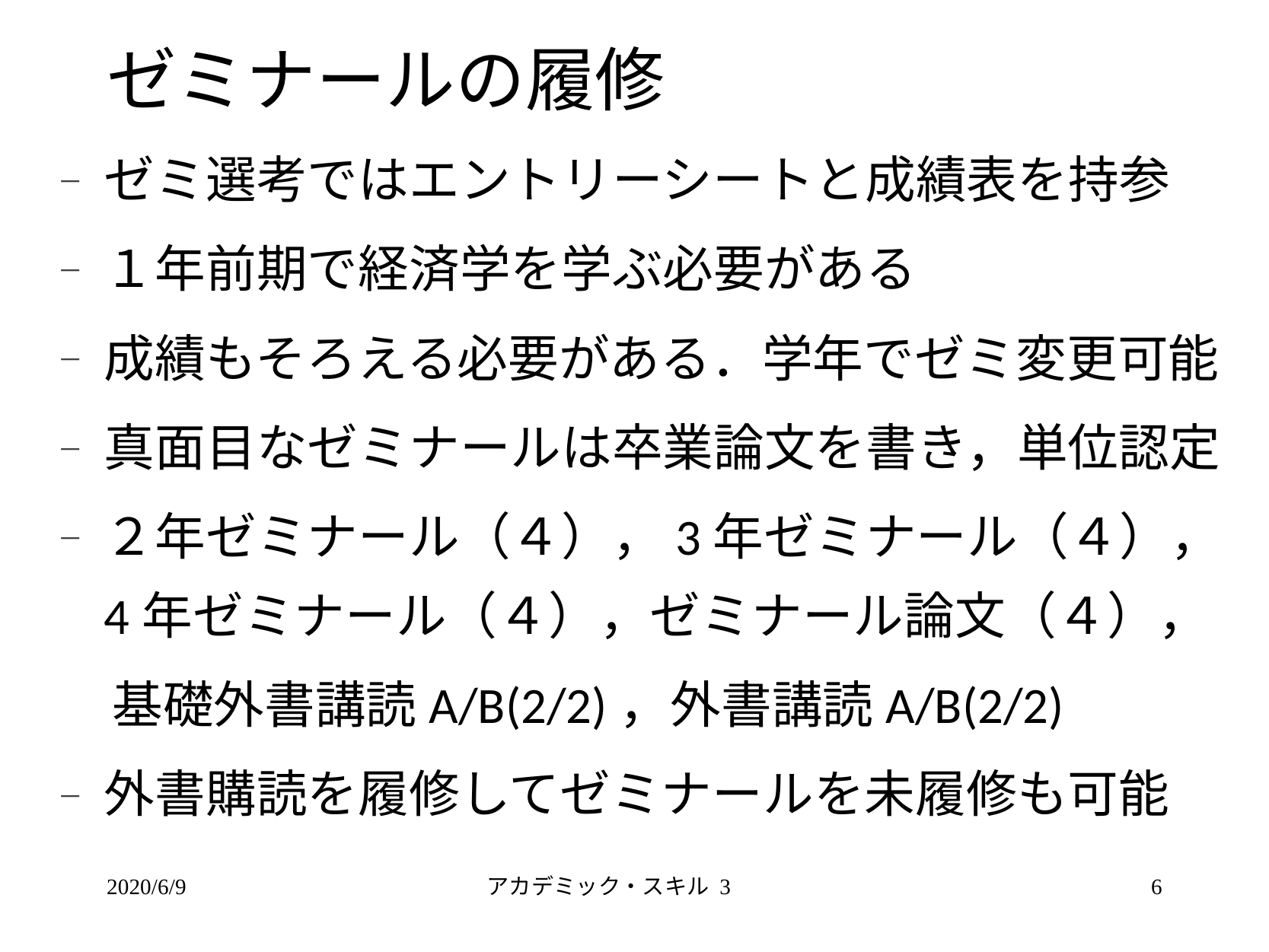

# ゼミナールの履修
ゼミ選考ではエントリーシートと成績表を持参
１年前期で経済学を学ぶ必要がある
成績もそろえる必要がある．学年でゼミ変更可能
真面目なゼミナールは卒業論文を書き，単位認定
２年ゼミナール（４），3年ゼミナール（４），4年ゼミナール（４），ゼミナール論文（４），
　基礎外書講読A/B(2/2)，外書講読A/B(2/2)
外書購読を履修してゼミナールを未履修も可能

2020/6/9
アカデミック・スキル 3
6